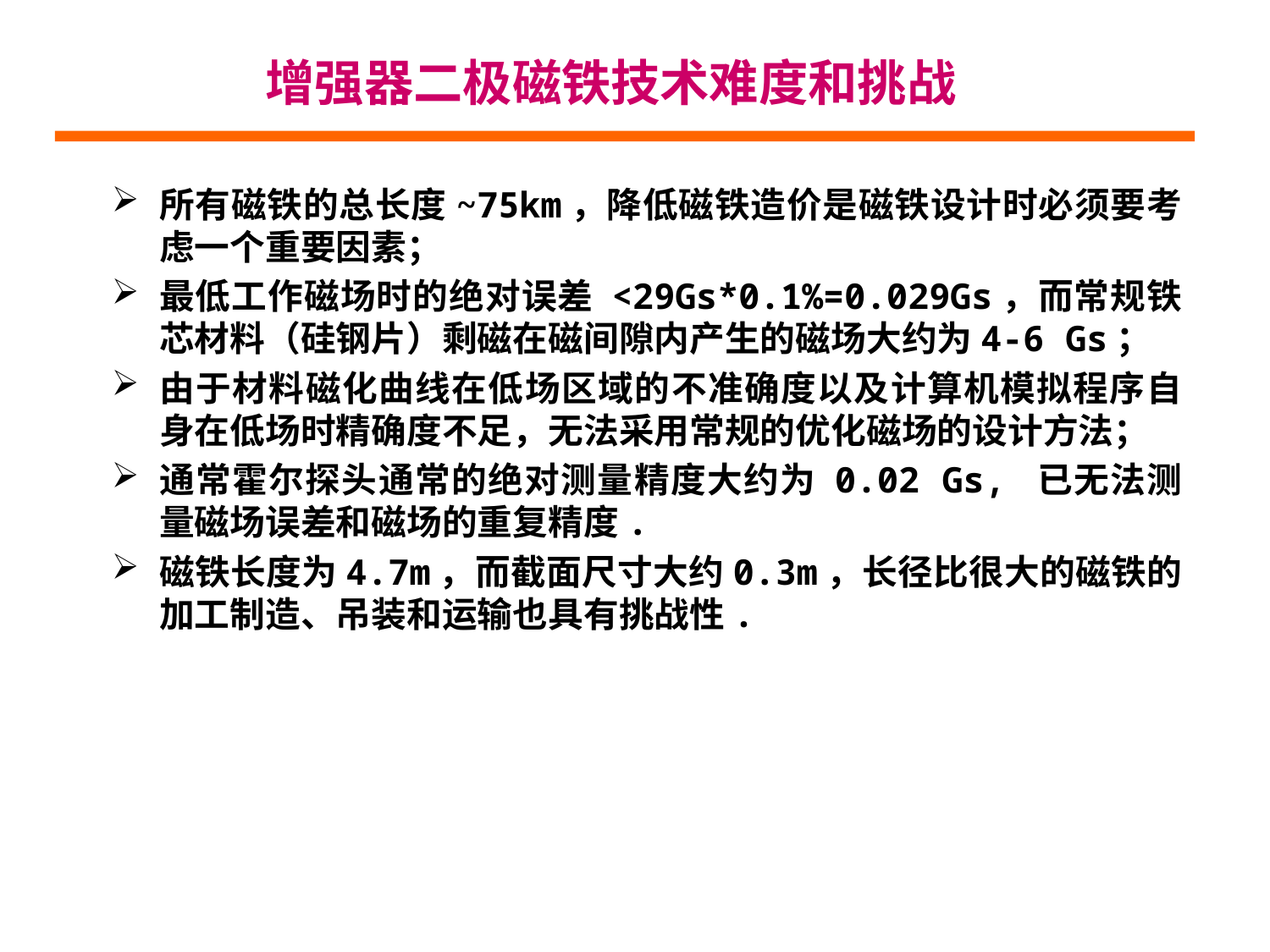

增强器二极磁铁技术难度和挑战

所有磁铁的总长度~75km，降低磁铁造价是磁铁设计时必须要考虑一个重要因素；
最低工作磁场时的绝对误差 <29Gs*0.1%=0.029Gs，而常规铁芯材料（硅钢片）剩磁在磁间隙内产生的磁场大约为4-6 Gs；
由于材料磁化曲线在低场区域的不准确度以及计算机模拟程序自身在低场时精确度不足，无法采用常规的优化磁场的设计方法；
通常霍尔探头通常的绝对测量精度大约为 0.02 Gs, 已无法测量磁场误差和磁场的重复精度.
磁铁长度为4.7m，而截面尺寸大约0.3m，长径比很大的磁铁的加工制造、吊装和运输也具有挑战性.